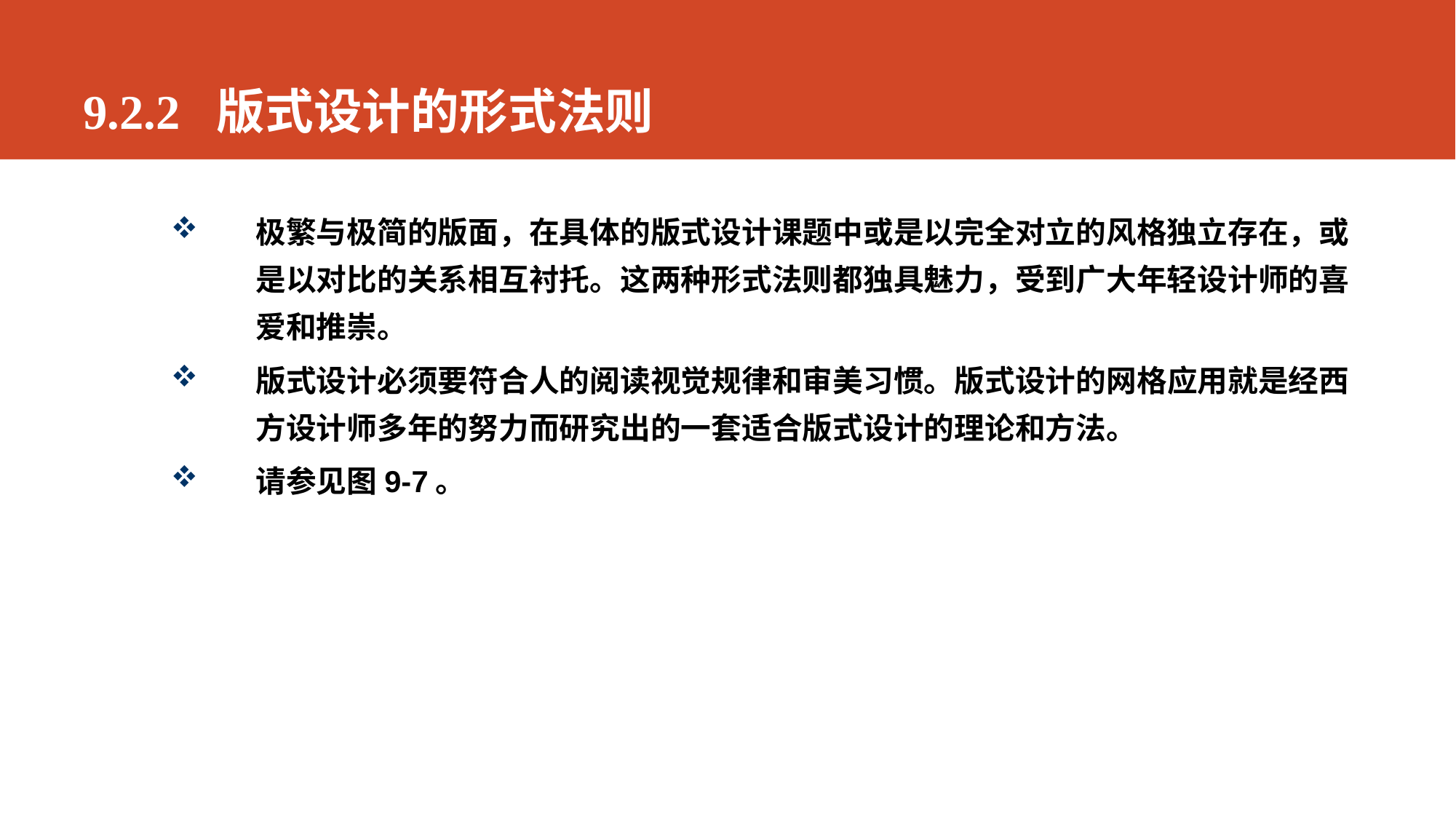

# 9.2.2  版式设计的形式法则
极繁与极简的版面，在具体的版式设计课题中或是以完全对立的风格独立存在，或是以对比的关系相互衬托。这两种形式法则都独具魅力，受到广大年轻设计师的喜爱和推崇。
版式设计必须要符合人的阅读视觉规律和审美习惯。版式设计的网格应用就是经西方设计师多年的努力而研究出的一套适合版式设计的理论和方法。
请参见图9-7。